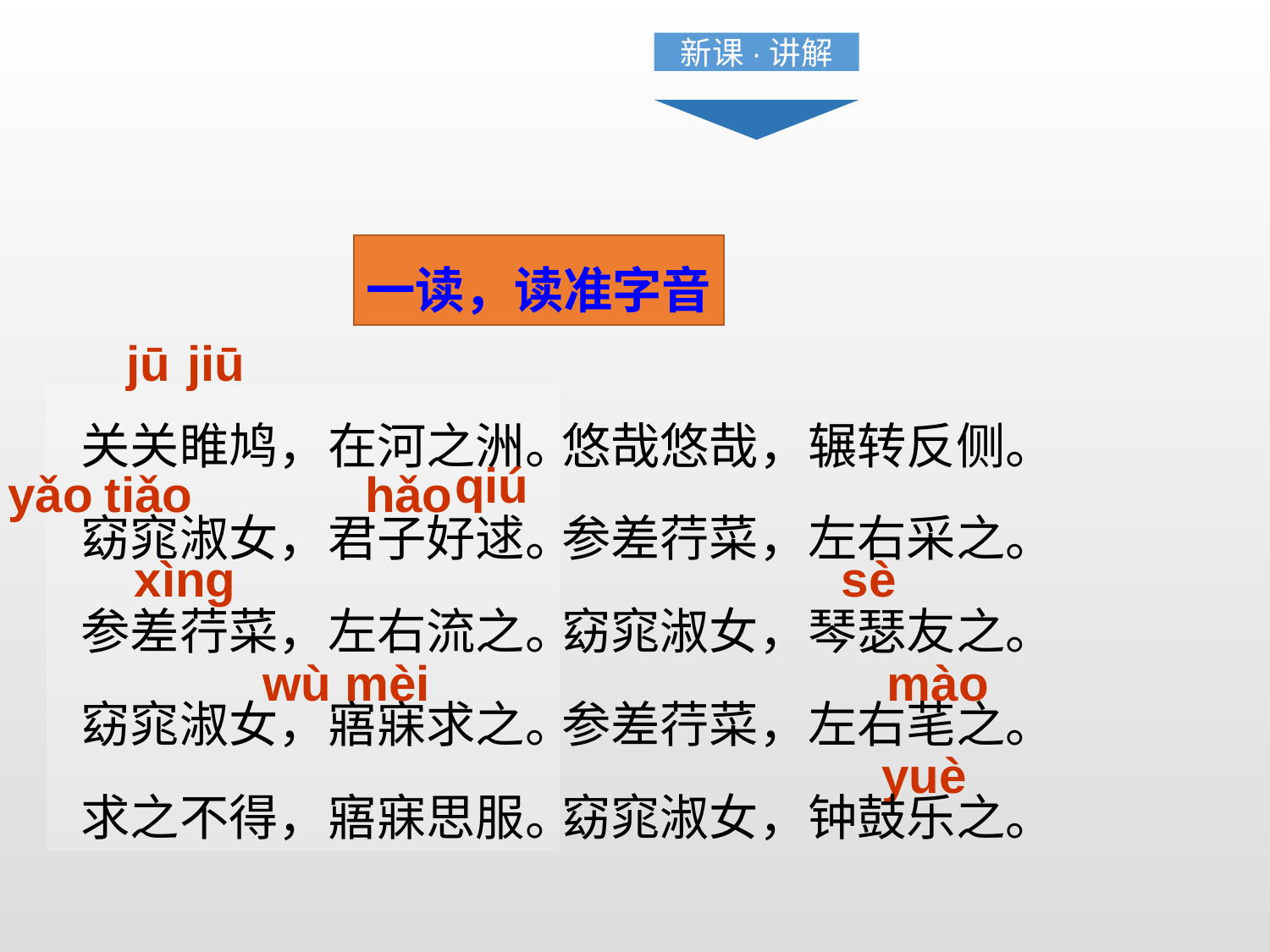

新课·讲解

一读，读准字音

jū
jiū
关关睢鸠，在河之洲。
窈窕淑女，君子好逑。
参差荇菜，左右流之。
窈窕淑女，寤寐求之。
求之不得，寤寐思服。
悠哉悠哉，辗转反侧。
参差荇菜，左右采之。
窈窕淑女，琴瑟友之。
参差荇菜，左右芼之。
窈窕淑女，钟鼓乐之。
yǎo
hǎo
qiú
tiǎo
xìng
sè
wù mèi
mào
yuè